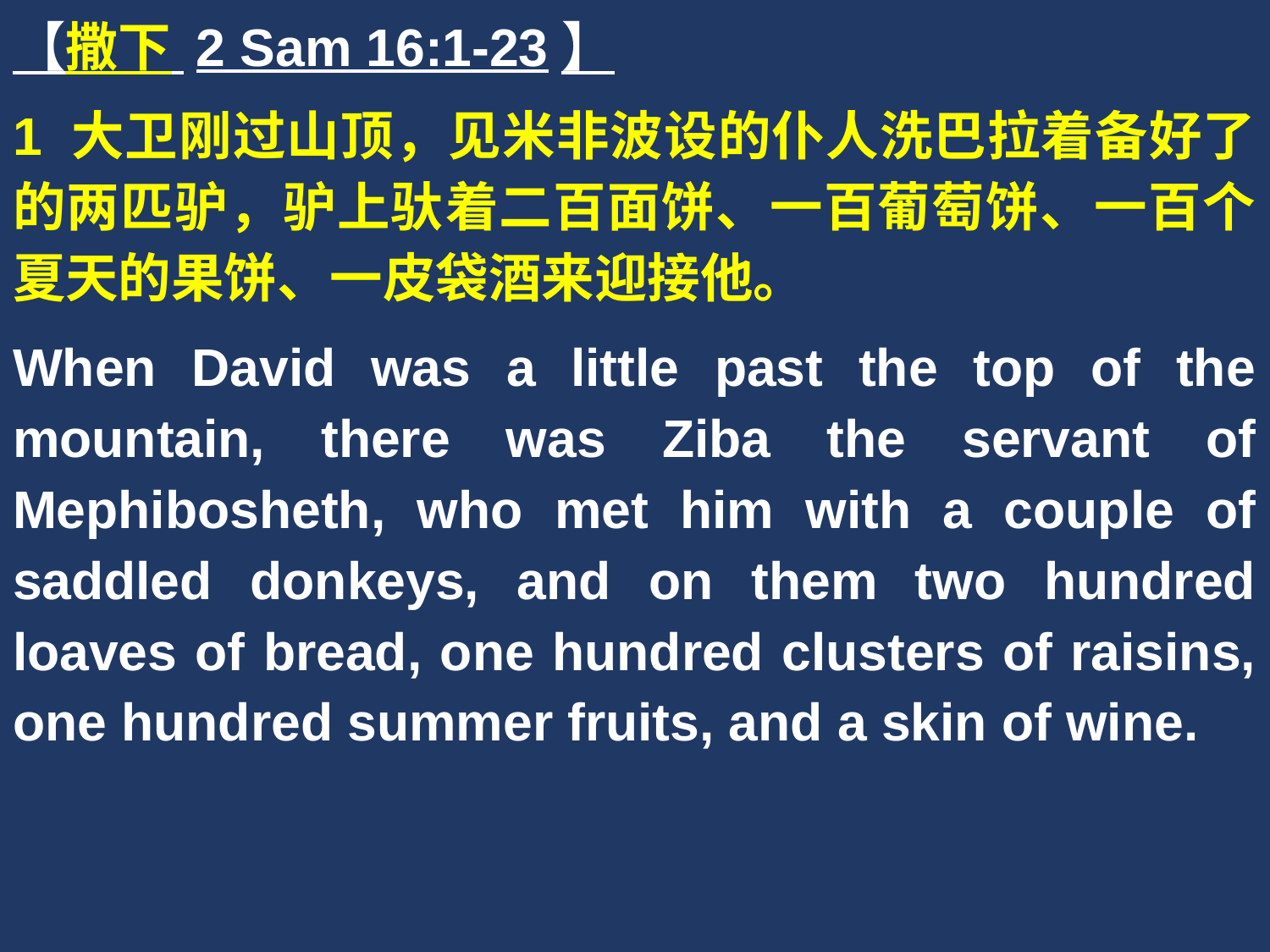

【撒下 2 Sam 16:1-23】
1 大卫刚过山顶，见米非波设的仆人洗巴拉着备好了的两匹驴，驴上驮着二百面饼、一百葡萄饼、一百个夏天的果饼、一皮袋酒来迎接他。
When David was a little past the top of the mountain, there was Ziba the servant of Mephibosheth, who met him with a couple of saddled donkeys, and on them two hundred loaves of bread, one hundred clusters of raisins, one hundred summer fruits, and a skin of wine.